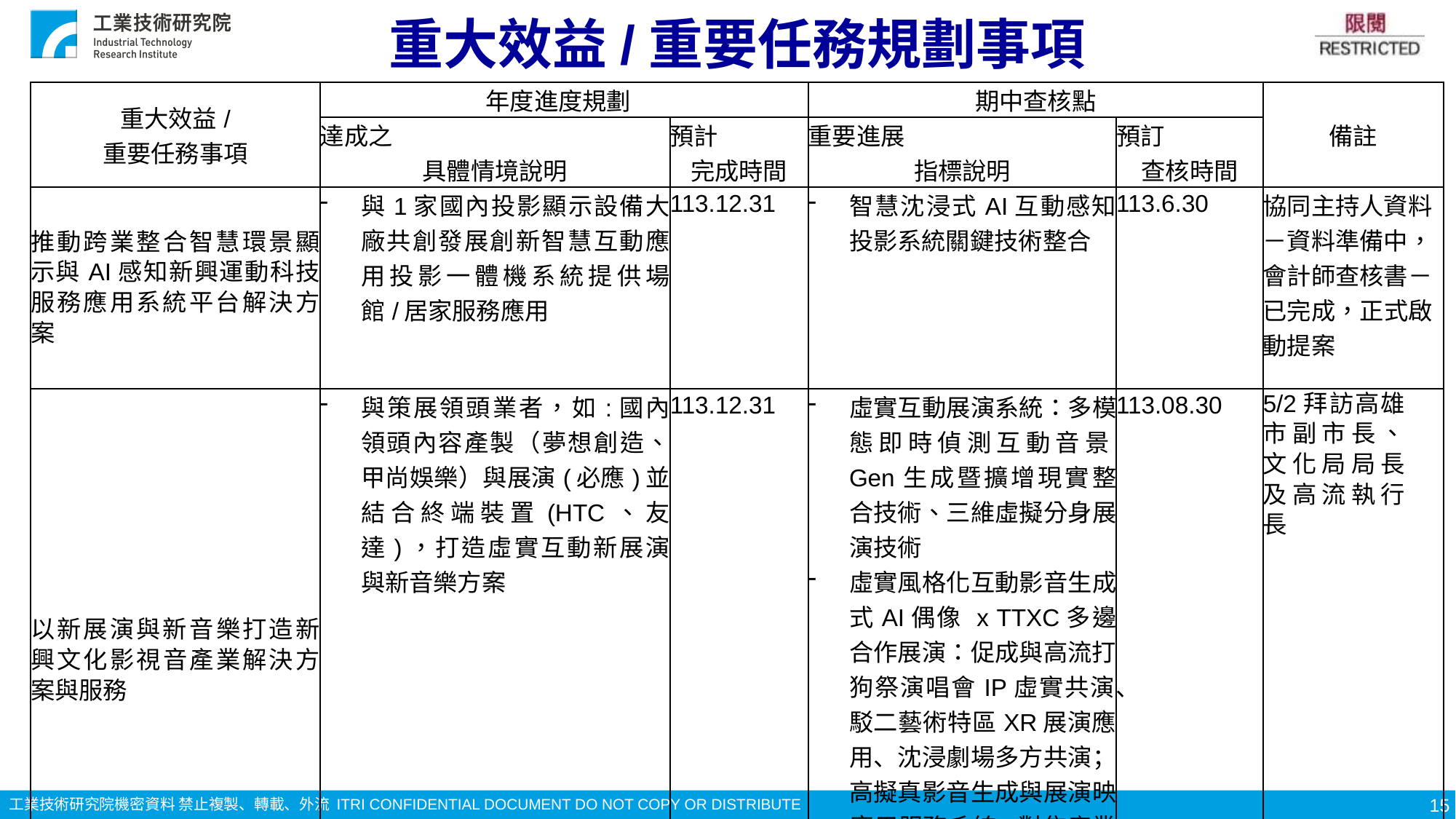

# 重大效益/重要任務規劃事項
| 重大效益/ 重要任務事項 | 年度進度規劃 |  | 期中查核點 |  | 備註 |
| --- | --- | --- | --- | --- | --- |
|  | 達成之 具體情境說明 | 預計 完成時間 | 重要進展 指標說明 | 預訂 查核時間 |  |
| 推動跨業整合智慧環景顯示與AI感知新興運動科技服務應用系統平台解決方案 | 與1家國內投影顯示設備大廠共創發展創新智慧互動應用投影一體機系統提供場館/居家服務應用 | 113.12.31 | 智慧沈浸式AI互動感知投影系統關鍵技術整合 | 113.6.30 | 協同主持人資料－資料準備中，會計師查核書－已完成，正式啟動提案 |
| 以新展演與新音樂打造新興文化影視音產業解決方案與服務 | 與策展領頭業者，如:國內領頭內容產製（夢想創造、甲尚娛樂）與展演(必應)並結合終端裝置(HTC、友達)，打造虛實互動新展演與新音樂方案 | 113.12.31 | 虛實互動展演系統：多模態即時偵測互動音景Gen生成暨擴增現實整合技術、三維虛擬分身展演技術 虛實風格化互動影音生成式AI偶像 x TTXC多邊合作展演：促成與高流打狗祭演唱會IP虛實共演、駁二藝術特區XR展演應用、沈浸劇場多方共演；高擬真影音生成與展演映應用服務系統-對焦產業佈局 | 113.08.30 | 5/2拜訪高雄市副市長、文化局局長及高流執行長 |
15